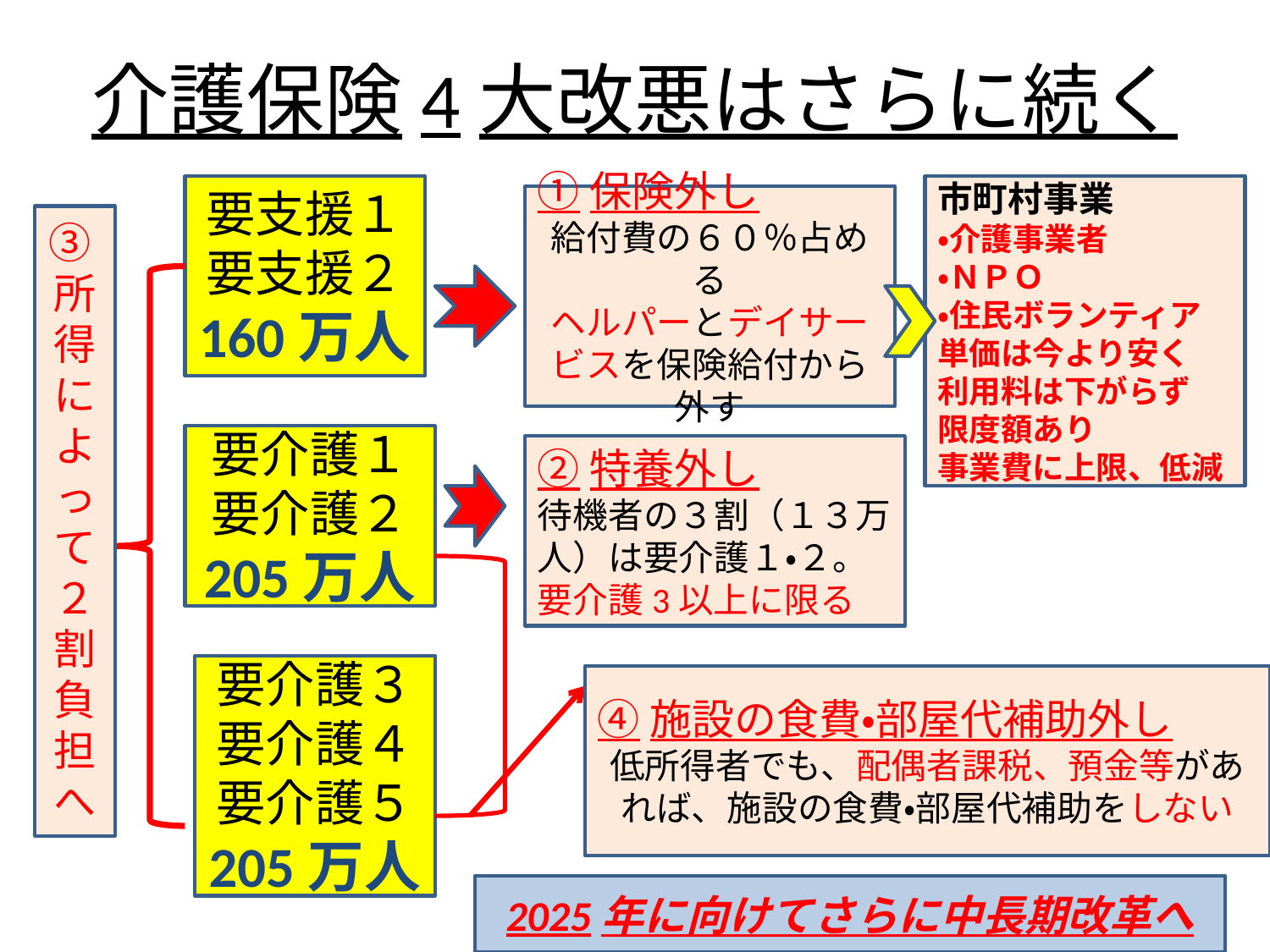

# 介護保険4大改悪はさらに続く
要支援１
要支援２
160万人
市町村事業
・介護事業者
・ＮＰＯ
・住民ボランティア
単価は今より安く
利用料は下がらず
限度額あり
事業費に上限、低減
①保険外し
給付費の６０％占める
ヘルパーとデイサービスを保険給付から外す
③所得によって２割負担へ

要介護１
要介護２
205万人

②特養外し
待機者の３割（１３万人）は要介護１・２。
要介護3以上に限る

要介護３
要介護４
要介護５
205万人

④施設の食費・部屋代補助外し
低所得者でも、配偶者課税、預金等があれば、施設の食費・部屋代補助をしない
2025年に向けてさらに中長期改革へ